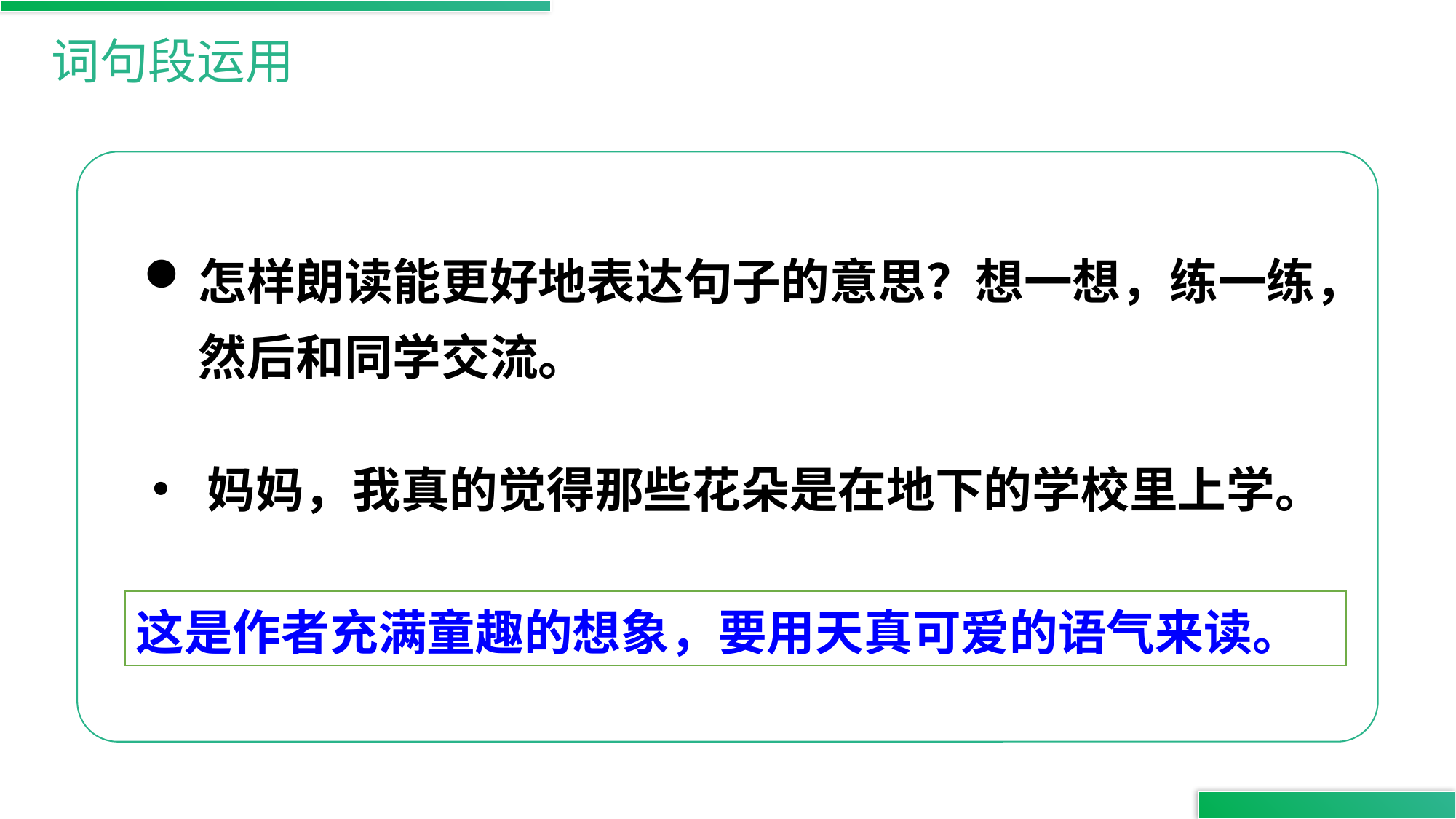

词句段运用
怎样朗读能更好地表达句子的意思？想一想，练一练，然后和同学交流。
妈妈，我真的觉得那些花朵是在地下的学校里上学。
这是作者充满童趣的想象，要用天真可爱的语气来读。